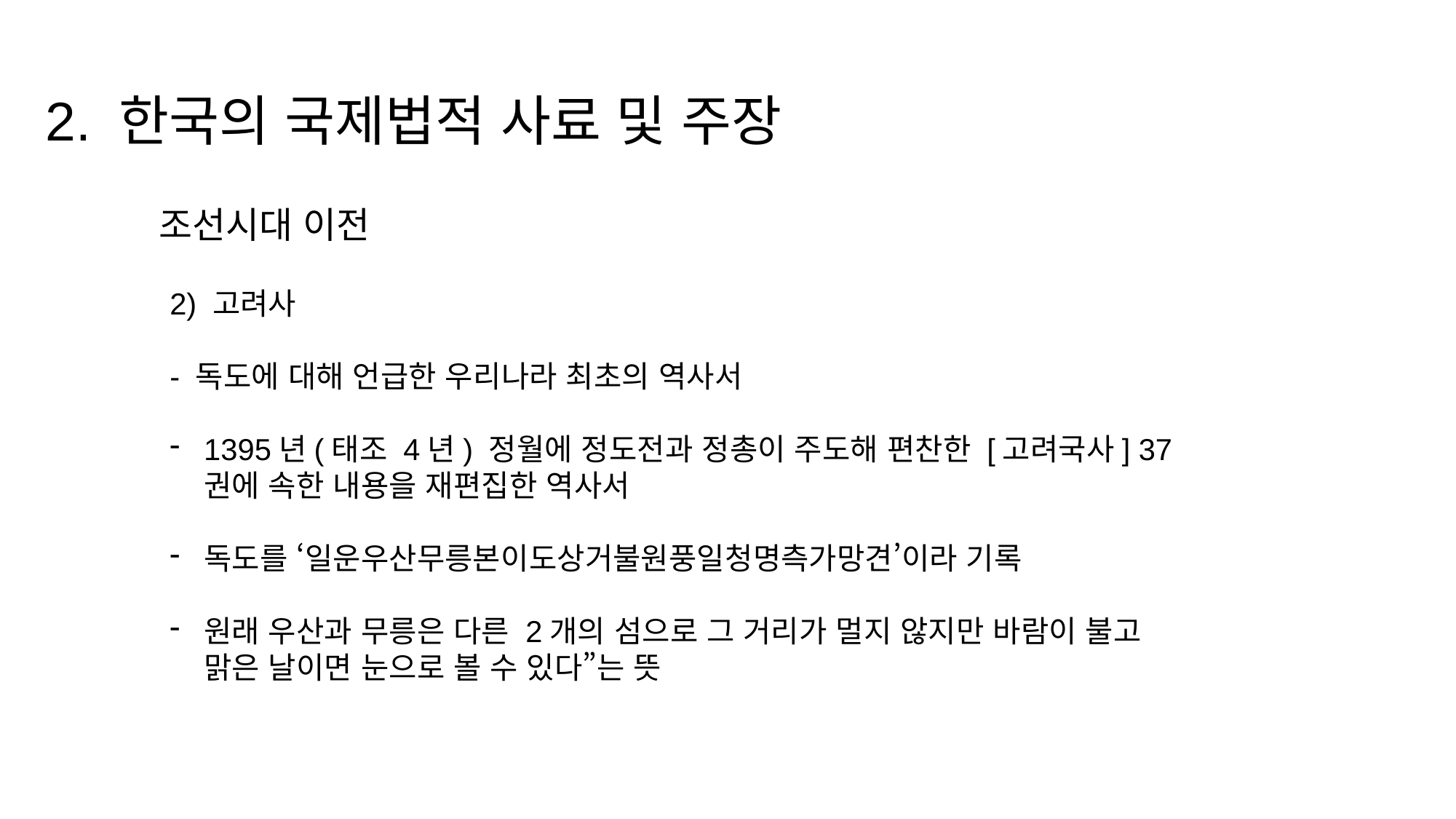

2. 한국의 국제법적 사료 및 주장

조선시대 이전
2) 고려사

- 독도에 대해 언급한 우리나라 최초의 역사서

1395년(태조 4년) 정월에 정도전과 정총이 주도해 편찬한 [고려국사] 37권에 속한 내용을 재편집한 역사서

독도를 ‘일운우산무릉본이도상거불원풍일청명측가망견’이라 기록

원래 우산과 무릉은 다른 2개의 섬으로 그 거리가 멀지 않지만 바람이 불고 맑은 날이면 눈으로 볼 수 있다”는 뜻